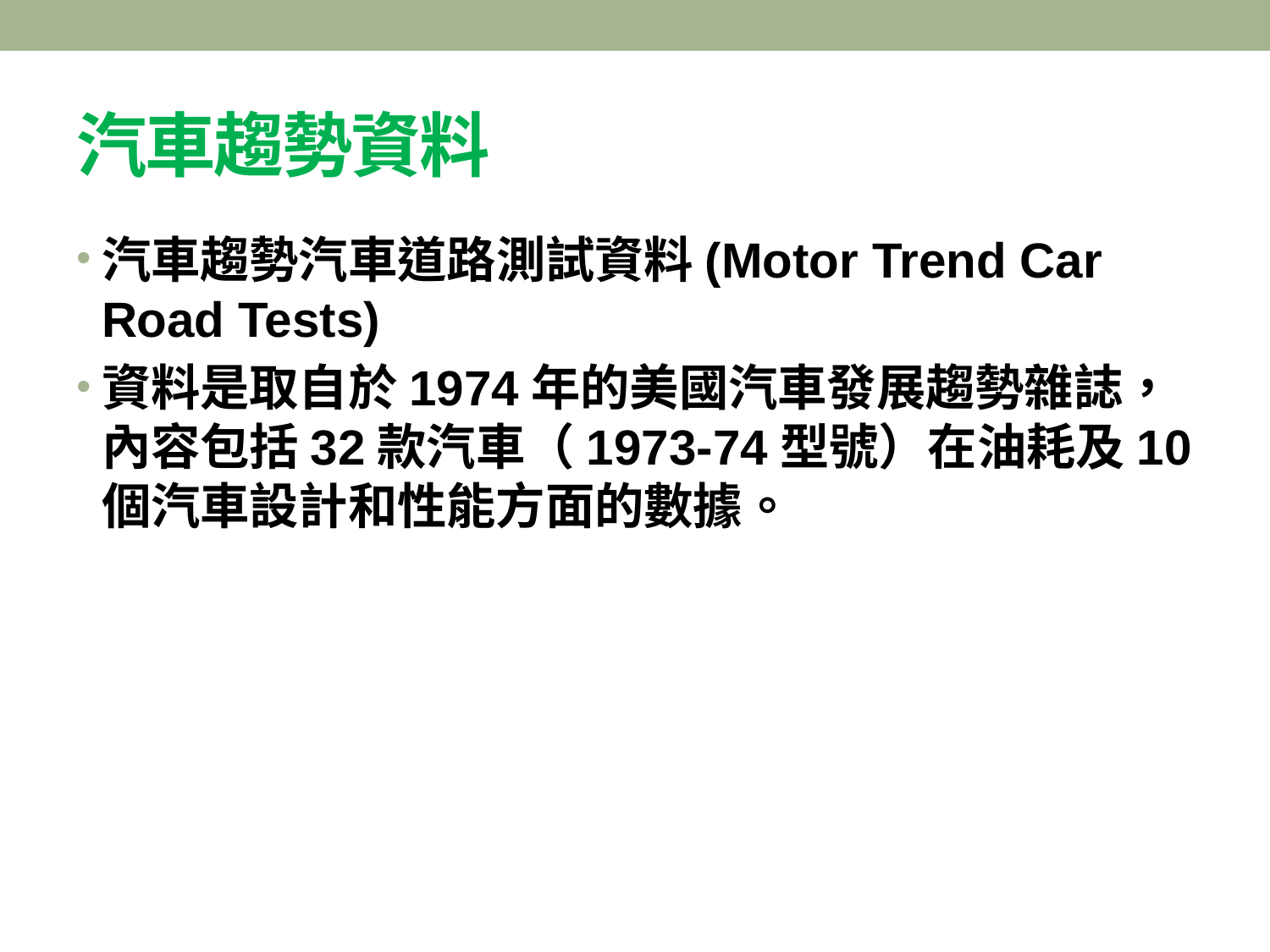

# 汽車趨勢資料
汽車趨勢汽車道路測試資料(Motor Trend Car Road Tests)
資料是取自於1974年的美國汽車發展趨勢雜誌，內容包括32款汽車（1973-74型號）在油耗及10個汽車設計和性能方面的數據。